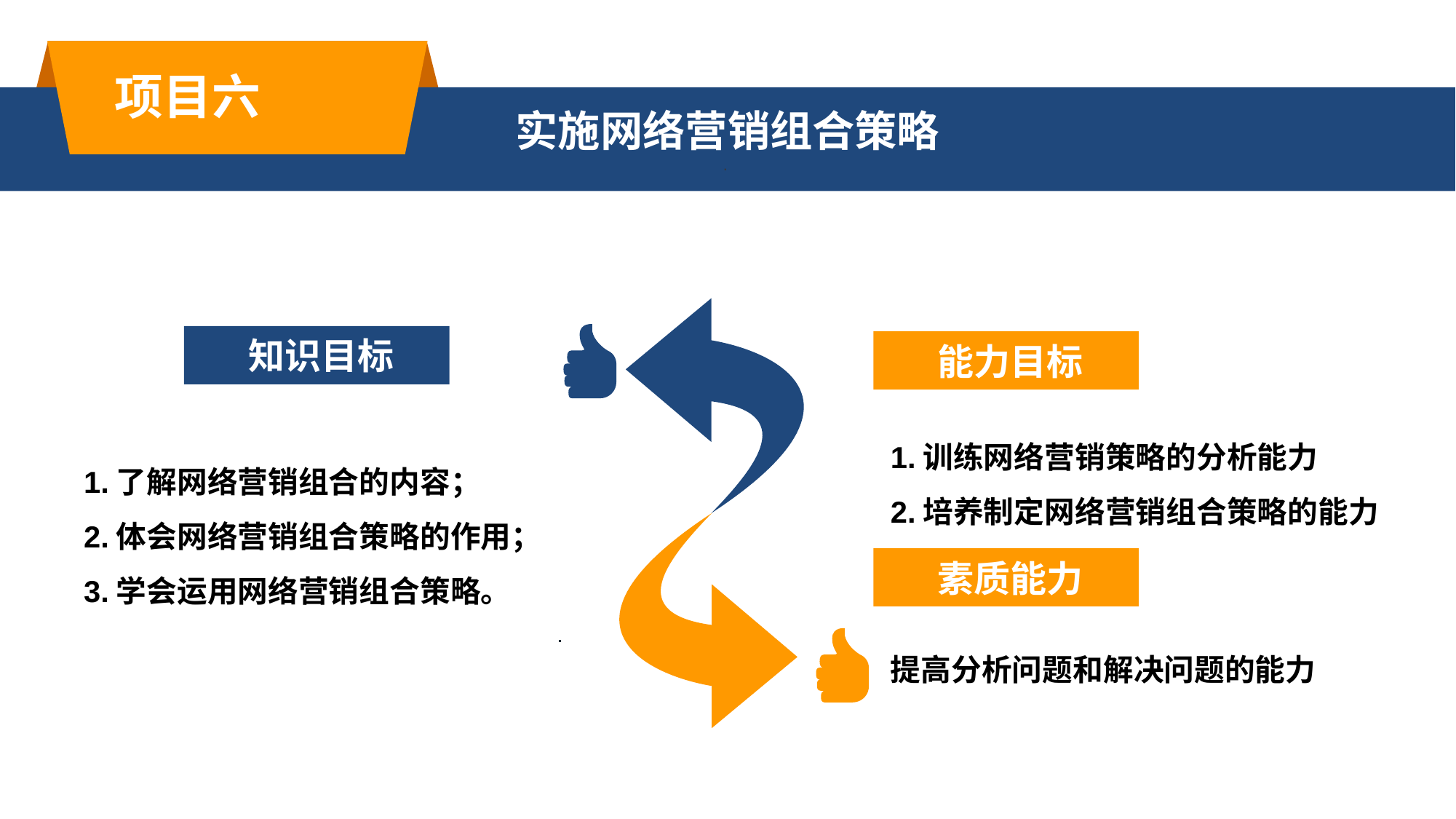

项目六
实施网络营销组合策略
.

     知识目标
     能力目标
1.训练网络营销策略的分析能力
2.培养制定网络营销组合策略的能力
1.了解网络营销组合的内容；
2.体会网络营销组合策略的作用；
3.学会运用网络营销组合策略。
.

     素质能力
提高分析问题和解决问题的能力